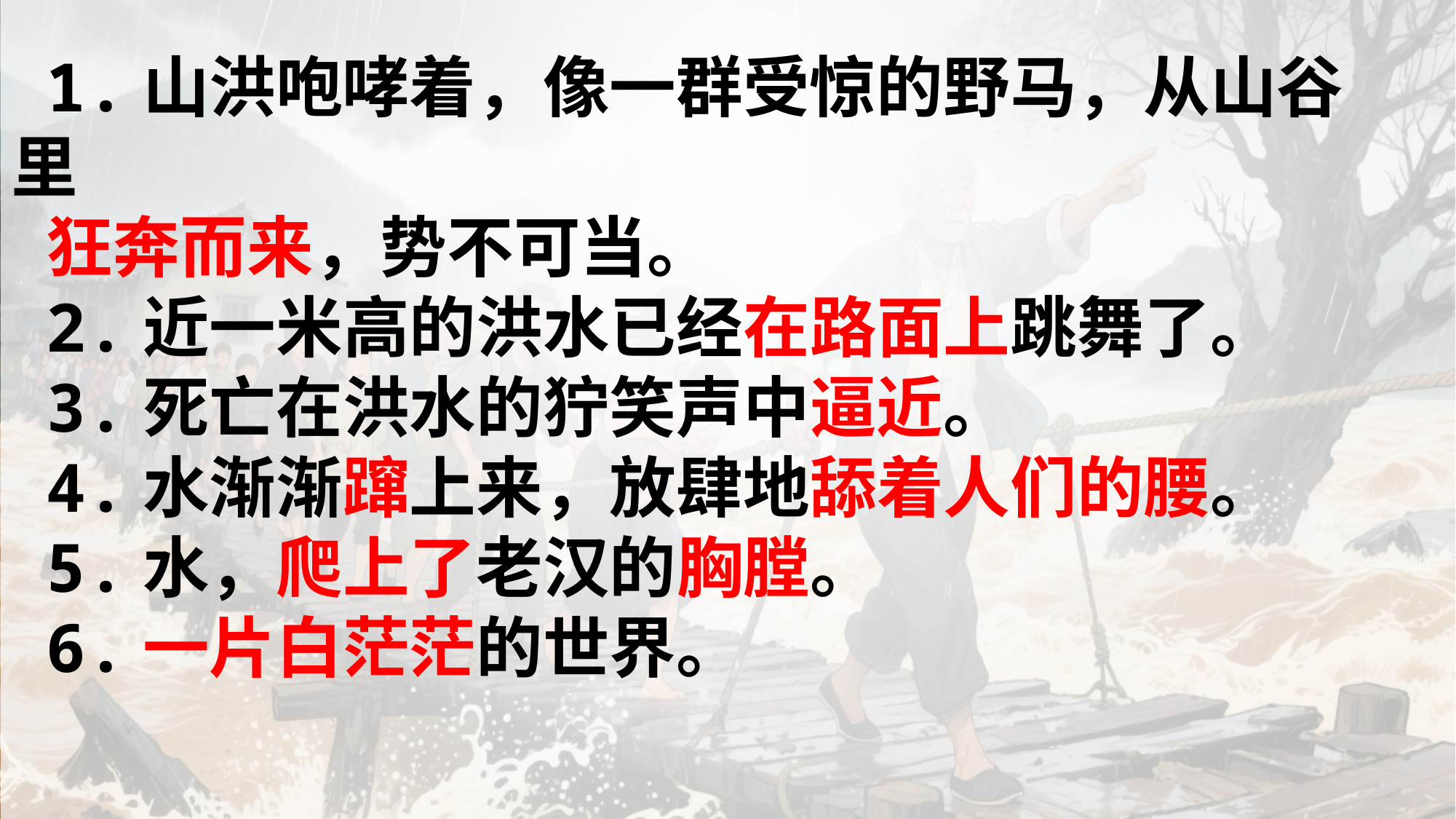

1.山洪咆哮着，像一群受惊的野马，从山谷里
狂奔而来，势不可当。
2.近一米高的洪水已经在路面上跳舞了。
3.死亡在洪水的狞笑声中逼近。
4.水渐渐蹿上来，放肆地舔着人们的腰。
5.水，爬上了老汉的胸膛。
6.一片白茫茫的世界。